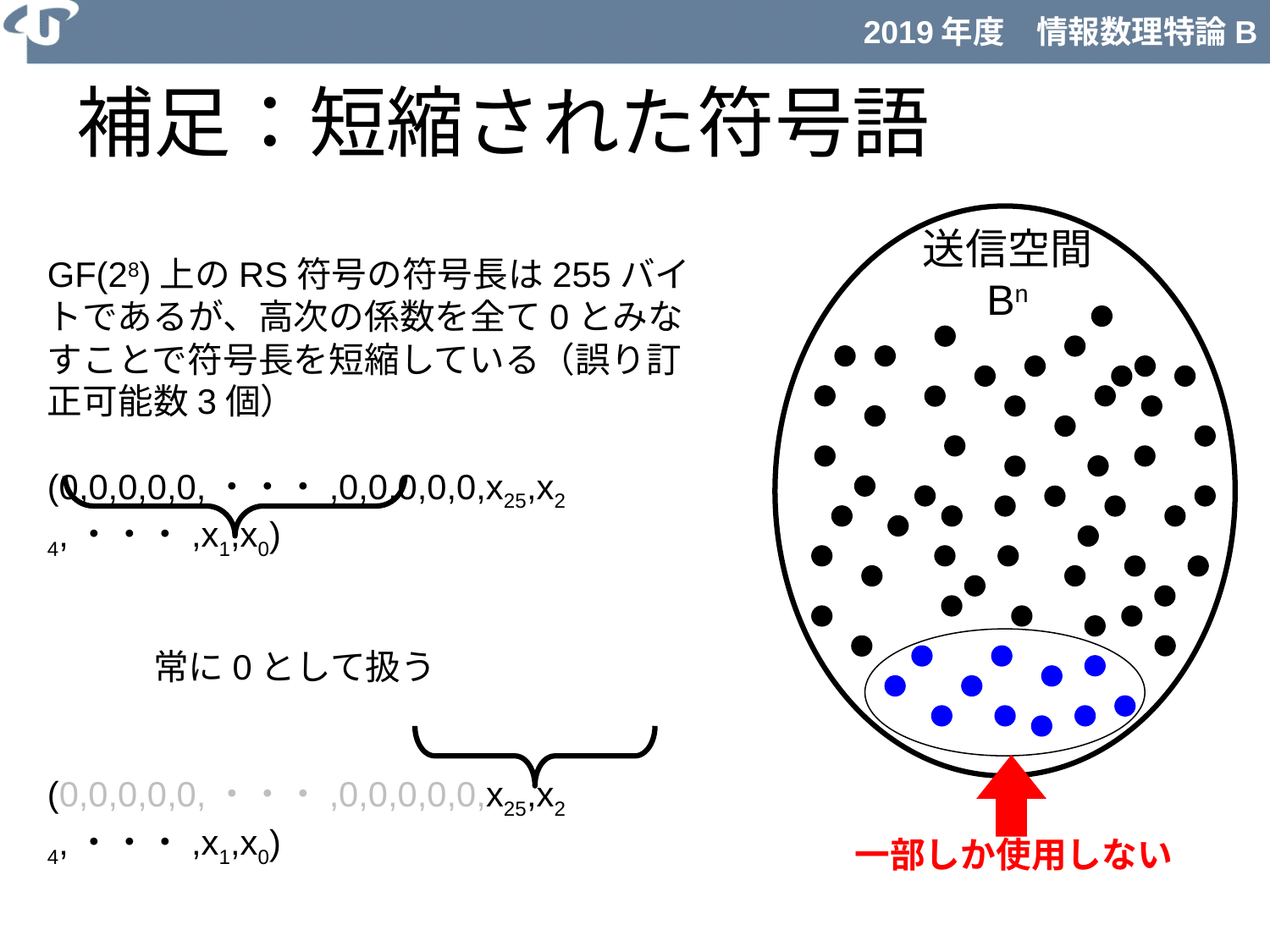

# 補足：短縮された符号語

送信空間
Bn
GF(28)上のRS符号の符号長は255バイトであるが、高次の係数を全て0とみなすことで符号長を短縮している（誤り訂正可能数3個）

(0,0,0,0,0,・・・,0,0,0,0,0,x25,x24,・・・,x1,x0)

　　　常に0として扱う

(0,0,0,0,0,・・・,0,0,0,0,0,x25,x24,・・・,x1,x0)

　　　　　　　　　　　誤りは必ずこの間で起こる

一部しか使用しない